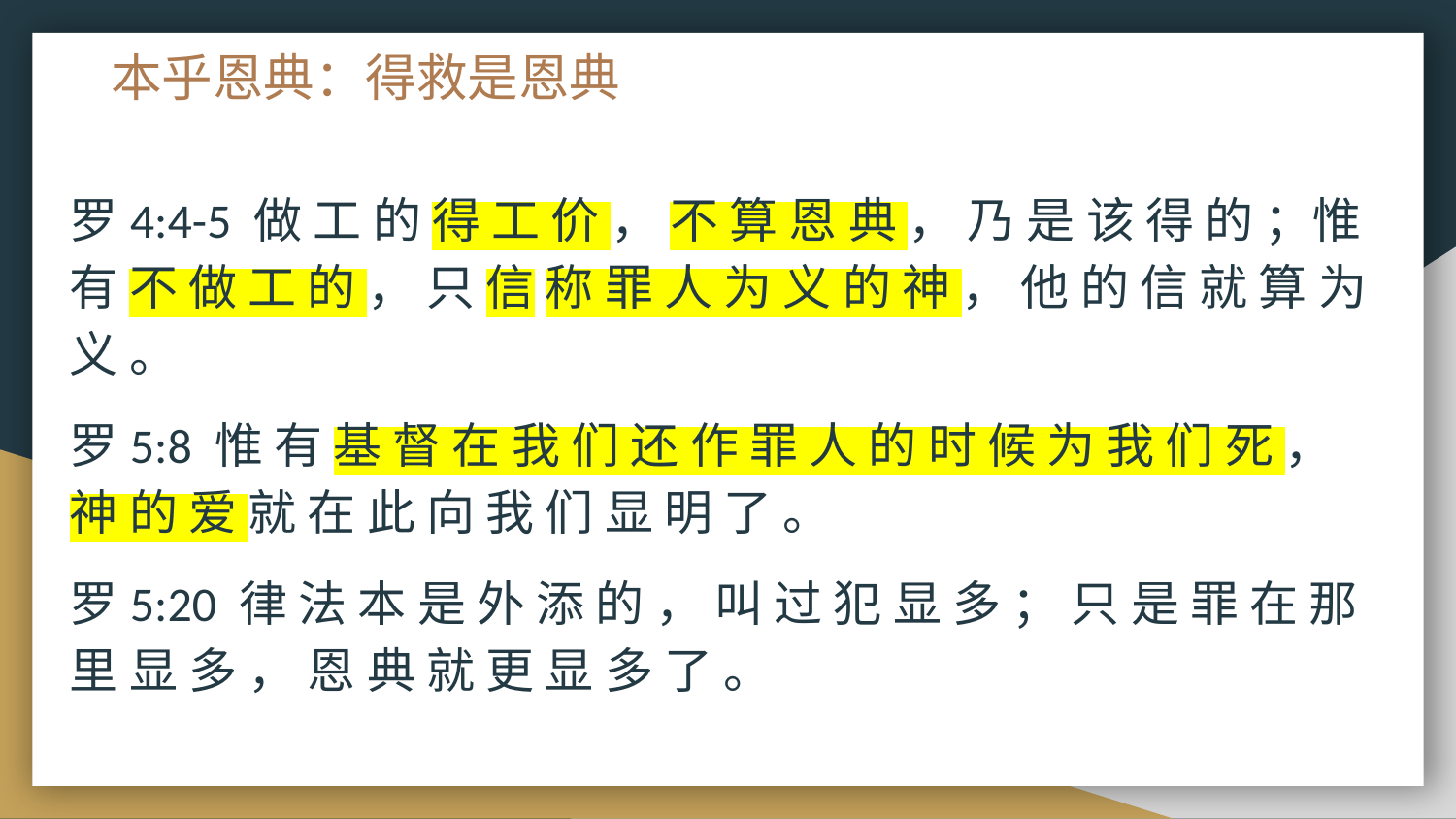

# 本乎恩典：得救是恩典

罗4:4-5 做 工 的 得 工 价 ， 不 算 恩 典 ， 乃 是 该 得 的 ；惟 有 不 做 工 的 ， 只 信 称 罪 人 为 义 的 神 ， 他 的 信 就 算 为 义 。
罗5:8 惟 有 基 督 在 我 们 还 作 罪 人 的 时 候 为 我 们 死 ， 神 的 爱 就 在 此 向 我 们 显 明 了 。
罗5:20 律 法 本 是 外 添 的 ， 叫 过 犯 显 多 ； 只 是 罪 在 那 里 显 多 ， 恩 典 就 更 显 多 了 。